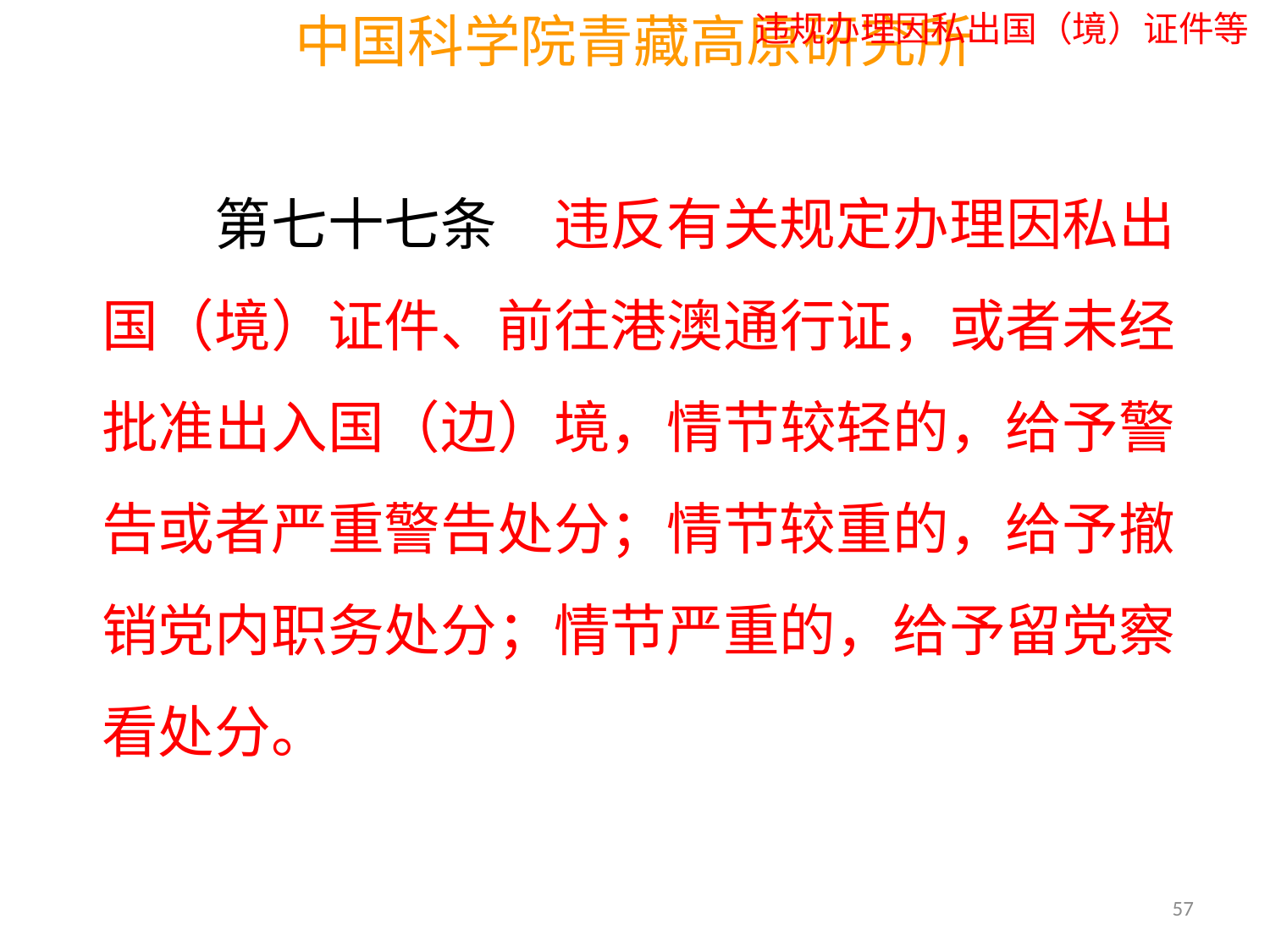

违规办理因私出国（境）证件等
　　第七十七条　违反有关规定办理因私出国（境）证件、前往港澳通行证，或者未经批准出入国（边）境，情节较轻的，给予警告或者严重警告处分；情节较重的，给予撤销党内职务处分；情节严重的，给予留党察看处分。
57